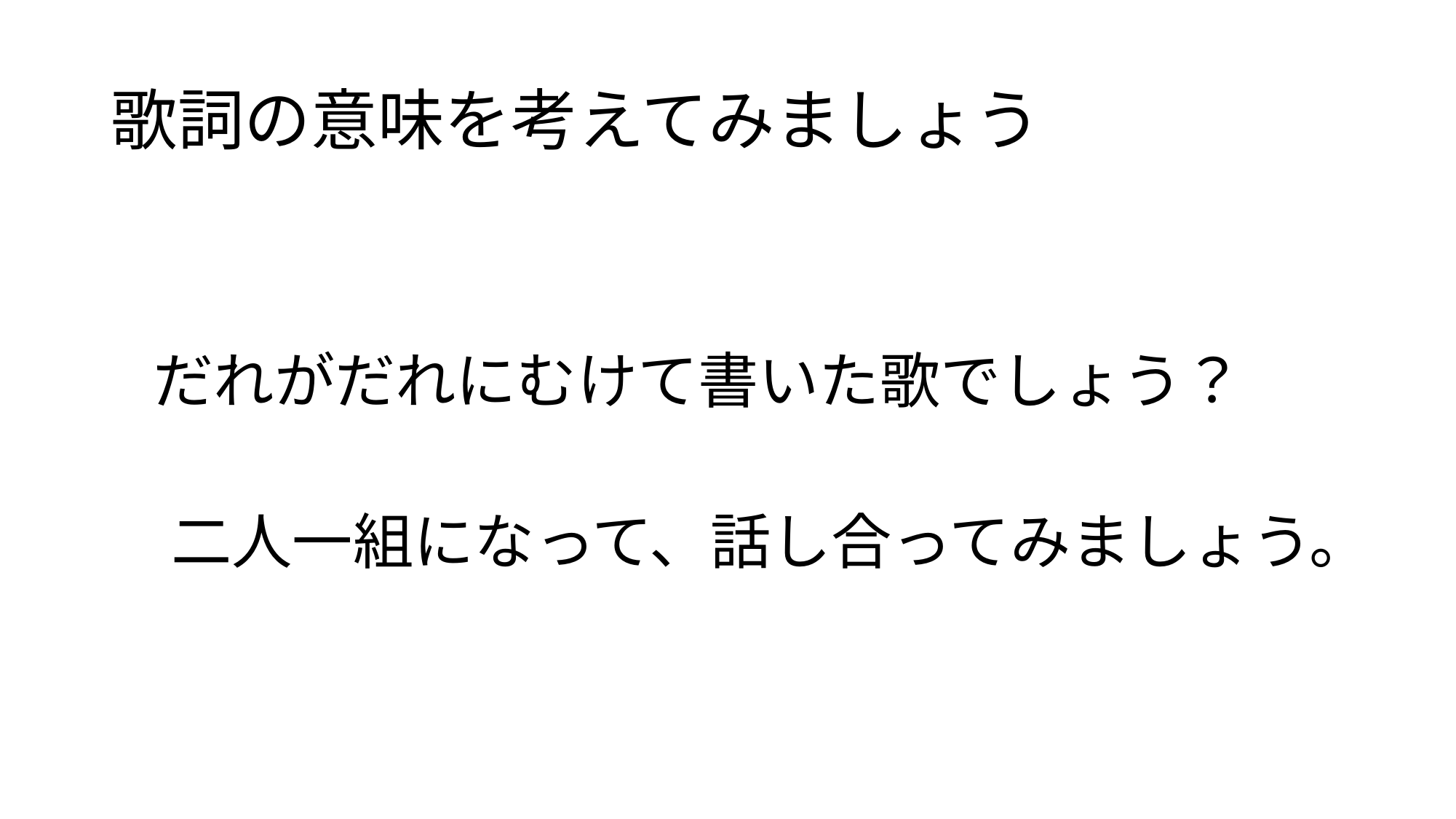

# 歌詞の意味を考えてみましょう

　だれがだれにむけて書いた歌でしょう？

　二人一組になって、話し合ってみましょう。